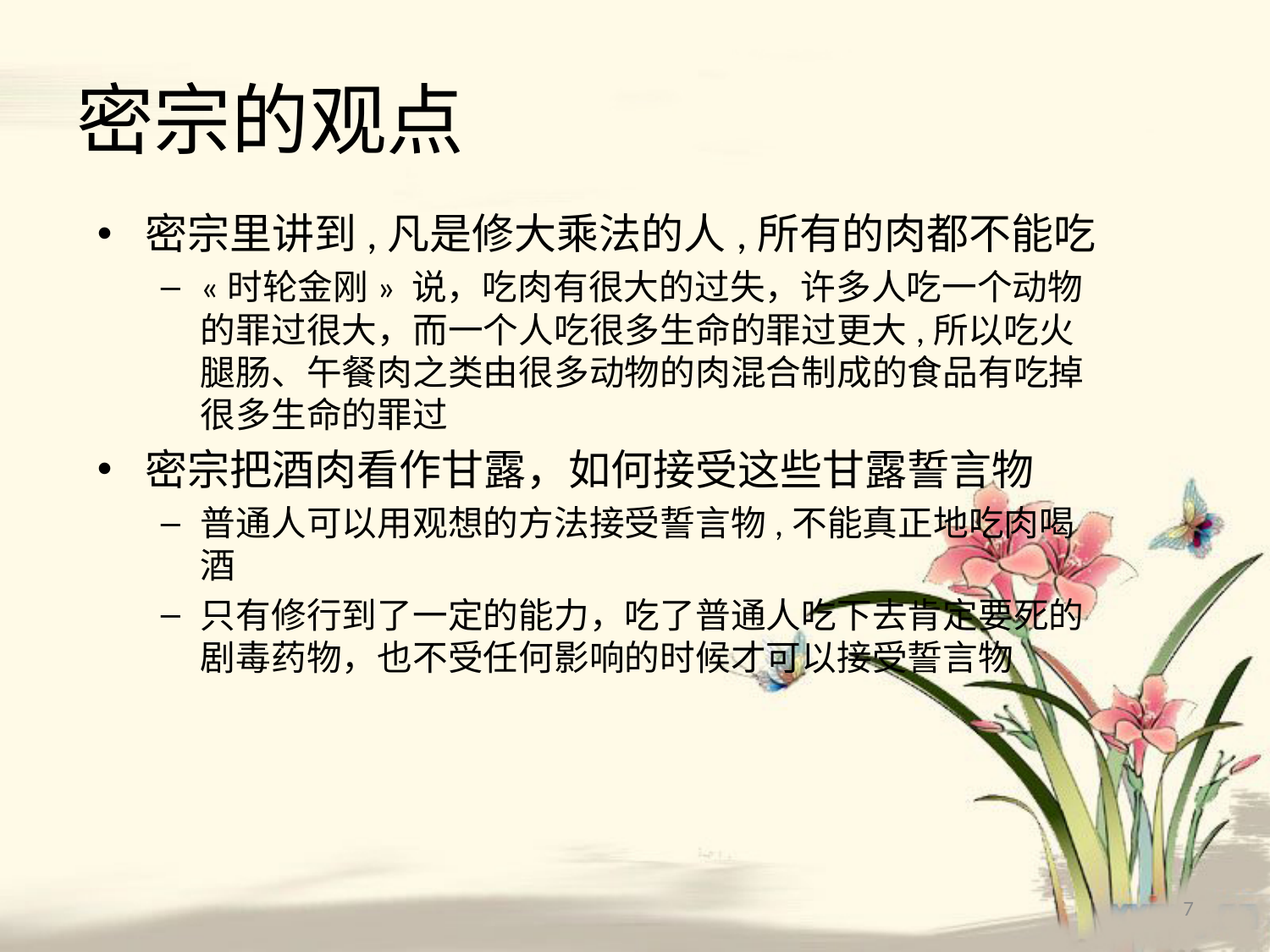

# 密宗的观点
密宗里讲到,凡是修大乘法的人,所有的肉都不能吃
«时轮金刚» 说，吃肉有很大的过失，许多人吃一个动物的罪过很大，而一个人吃很多生命的罪过更大,所以吃火腿肠、午餐肉之类由很多动物的肉混合制成的食品有吃掉很多生命的罪过
密宗把酒肉看作甘露，如何接受这些甘露誓言物
普通人可以用观想的方法接受誓言物,不能真正地吃肉喝酒
只有修行到了一定的能力，吃了普通人吃下去肯定要死的剧毒药物，也不受任何影响的时候才可以接受誓言物
7